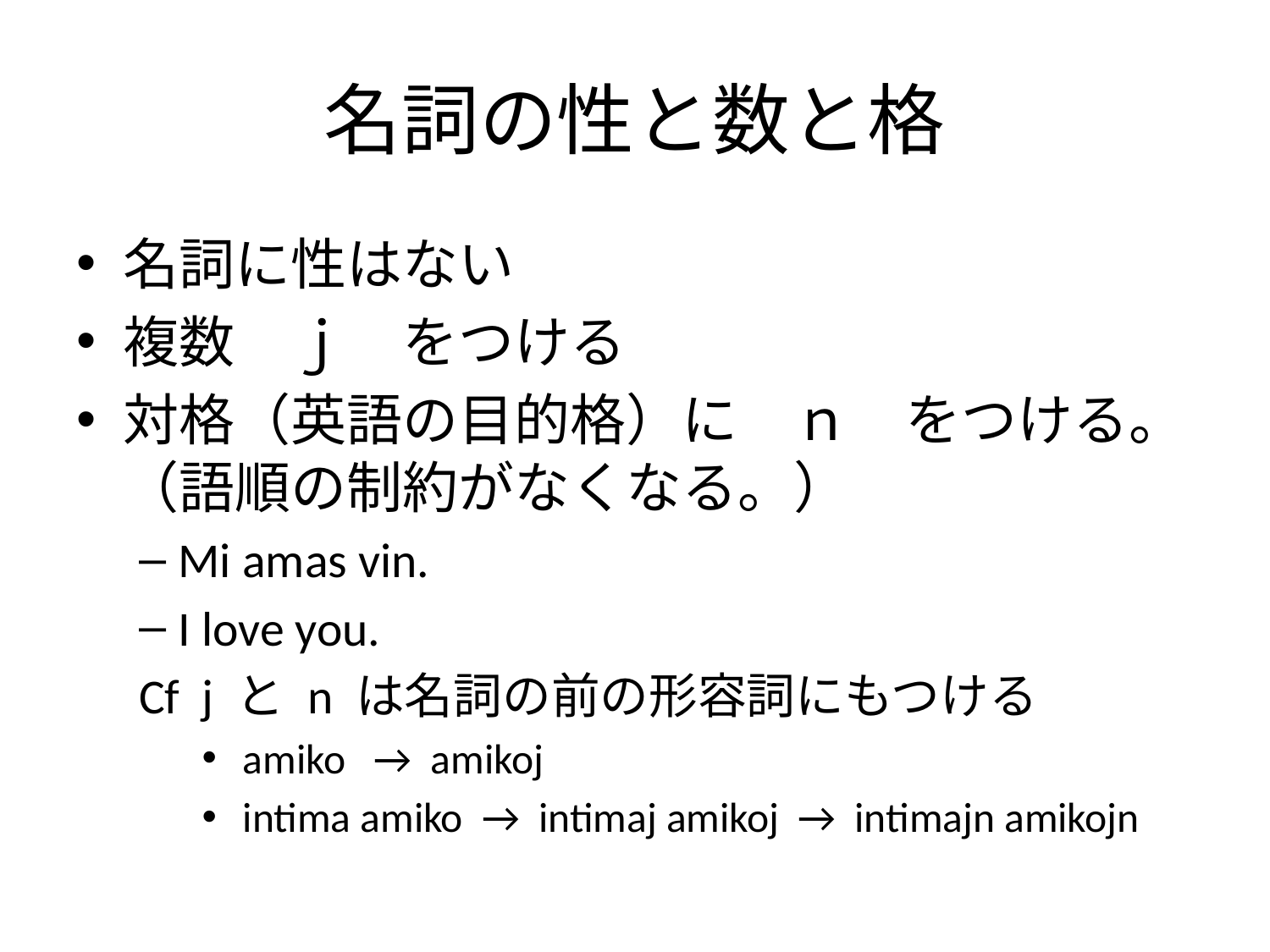

# 名詞の性と数と格
名詞に性はない
複数　ｊ　をつける
対格（英語の目的格）に　ｎ　をつける。（語順の制約がなくなる。）
Mi amas vin.
I love you.
Cf  j と n は名詞の前の形容詞にもつける
 amiko   →  amikoj
 intima amiko  →  intimaj amikoj  →  intimajn amikojn